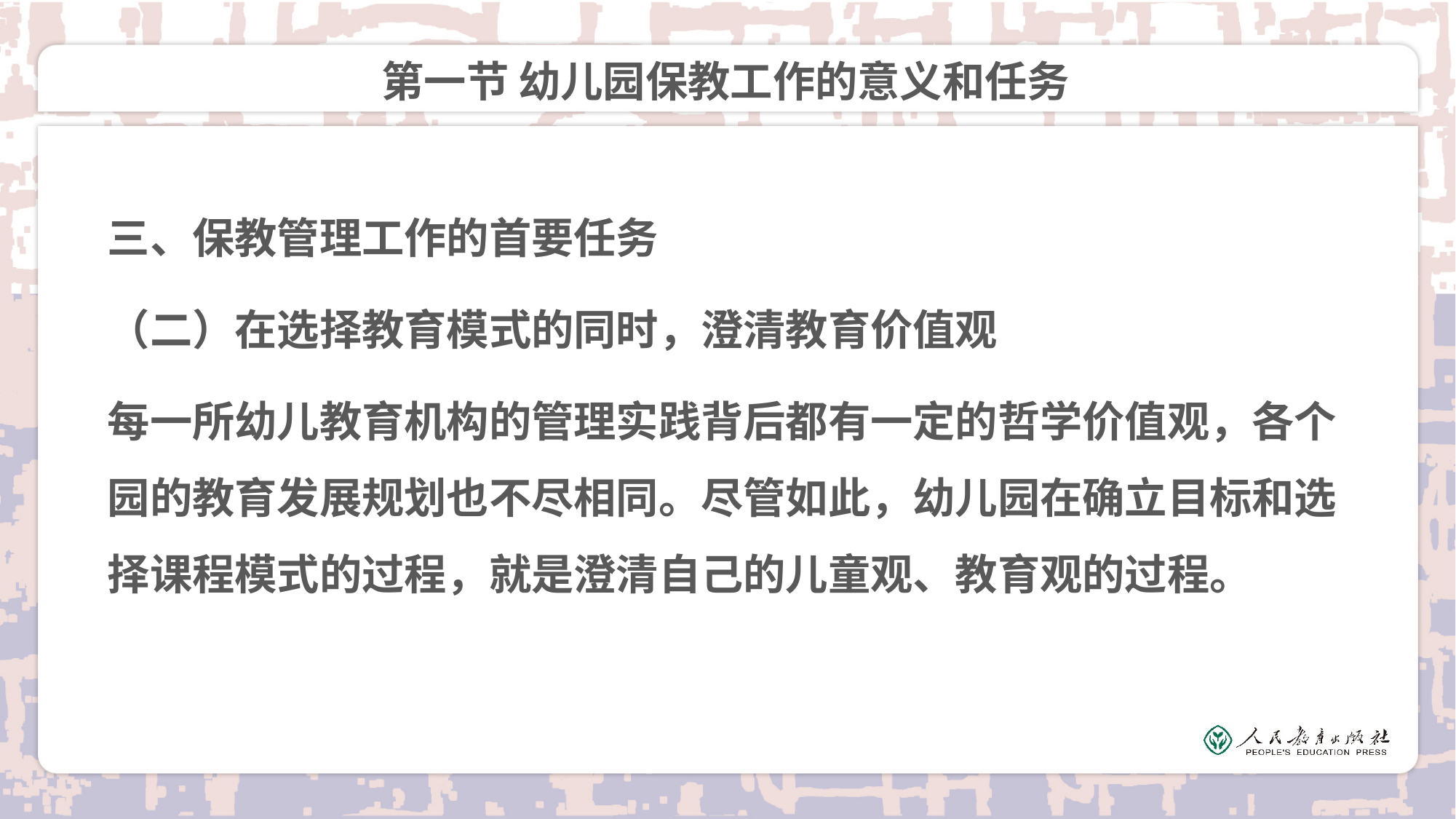

# 第一节 幼儿园保教工作的意义和任务
三、保教管理工作的首要任务
（二）在选择教育模式的同时，澄清教育价值观
每一所幼儿教育机构的管理实践背后都有一定的哲学价值观，各个园的教育发展规划也不尽相同。尽管如此，幼儿园在确立目标和选择课程模式的过程，就是澄清自己的儿童观、教育观的过程。